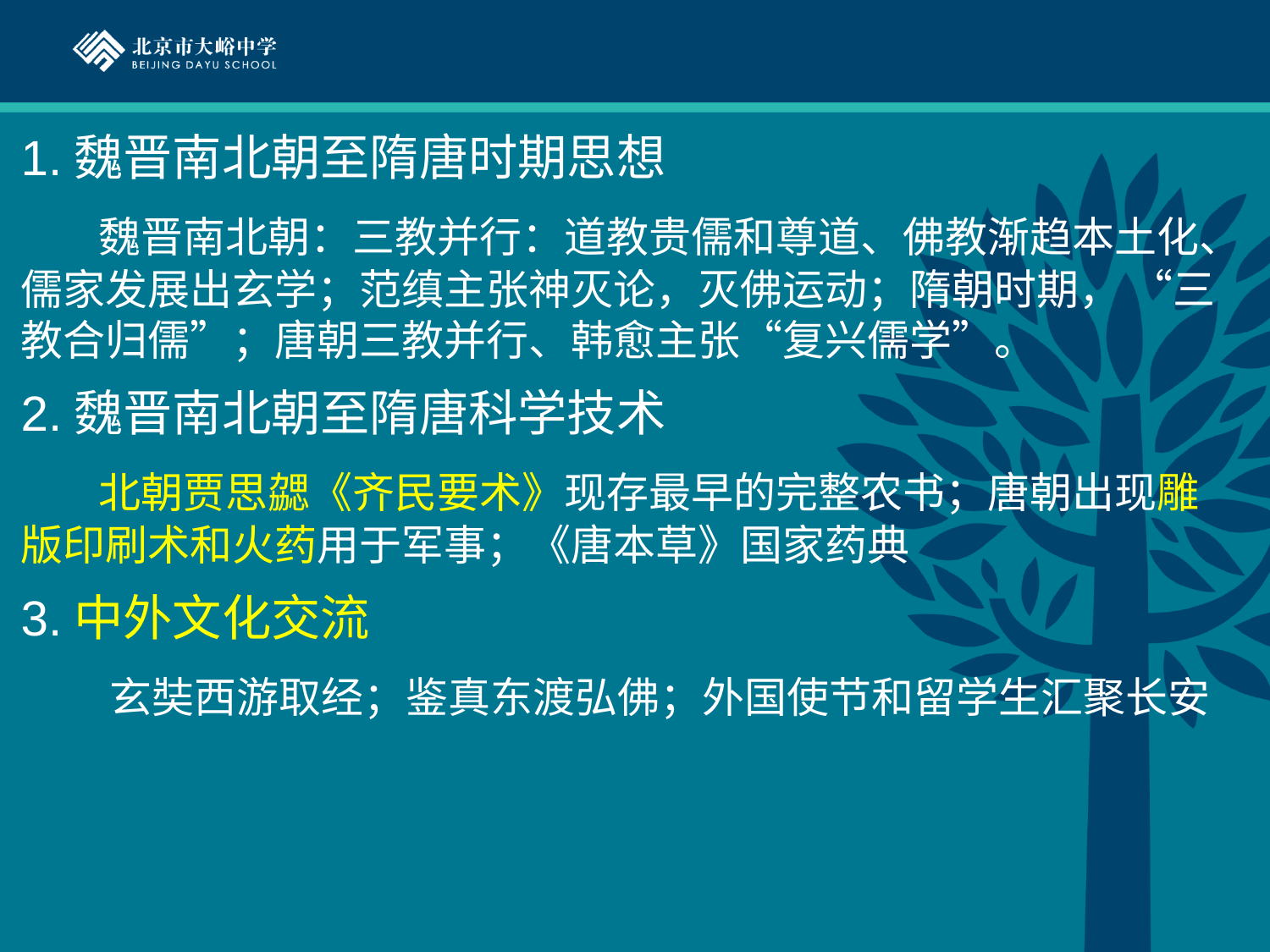

1.魏晋南北朝至隋唐时期思想
      魏晋南北朝：三教并行：道教贵儒和尊道、佛教渐趋本土化、儒家发展出玄学；范缜主张神灭论，灭佛运动；隋朝时期， “三教合归儒”；唐朝三教并行、韩愈主张“复兴儒学”。
2.魏晋南北朝至隋唐科学技术
      北朝贾思勰《齐民要术》现存最早的完整农书；唐朝出现雕版印刷术和火药用于军事；《唐本草》国家药典
3.中外文化交流
       玄奘西游取经；鉴真东渡弘佛；外国使节和留学生汇聚长安